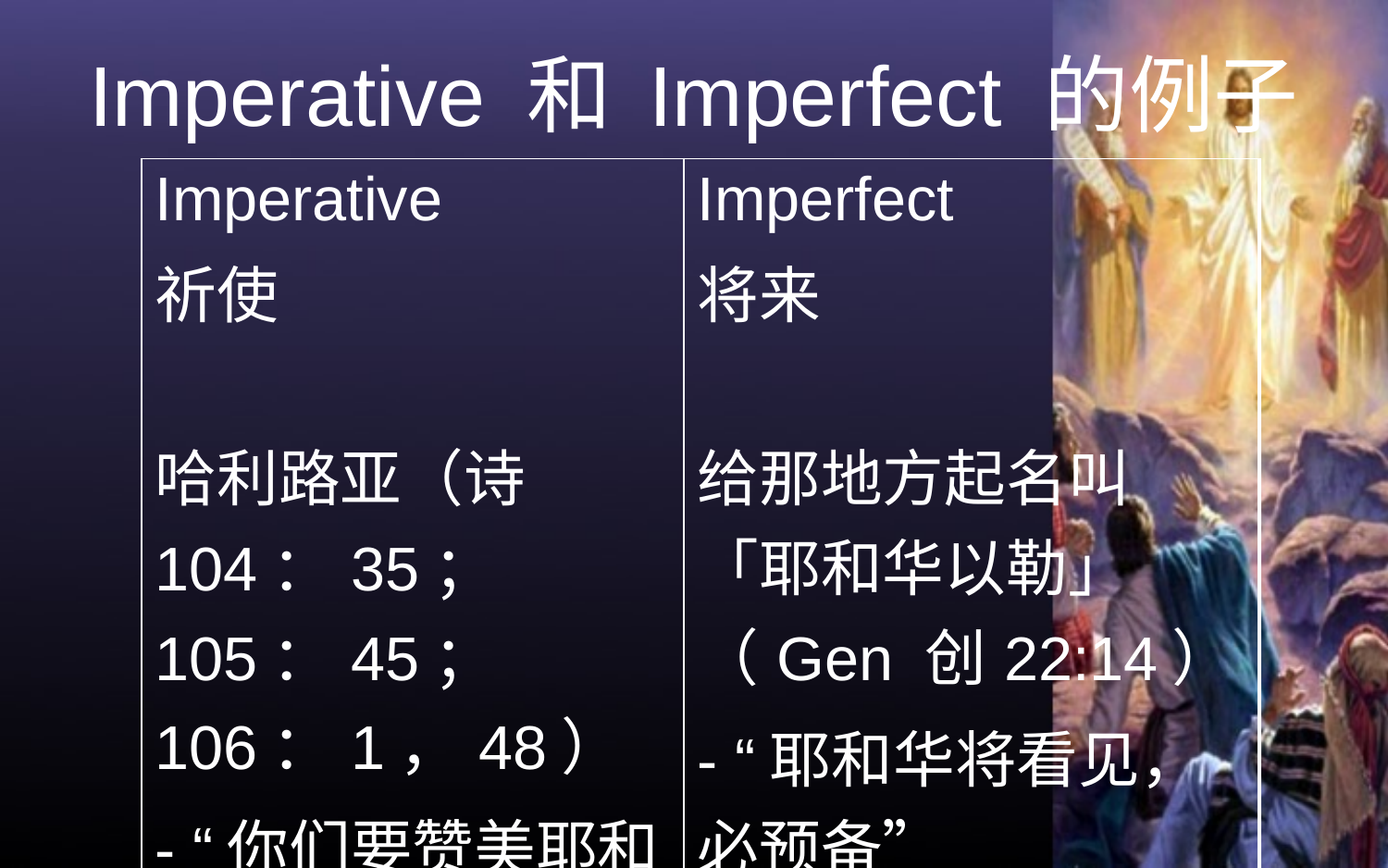

# Imperative 和 Imperfect 的例子
| Imperative 祈使 哈利路亚（诗104：35；105：45；106：1，48） - “你们要赞美耶和华！” | Imperfect 将来 给那地方起名叫「耶和华以勒」（Gen 创22:14） - “耶和华将看见，必预备” |
| --- | --- |